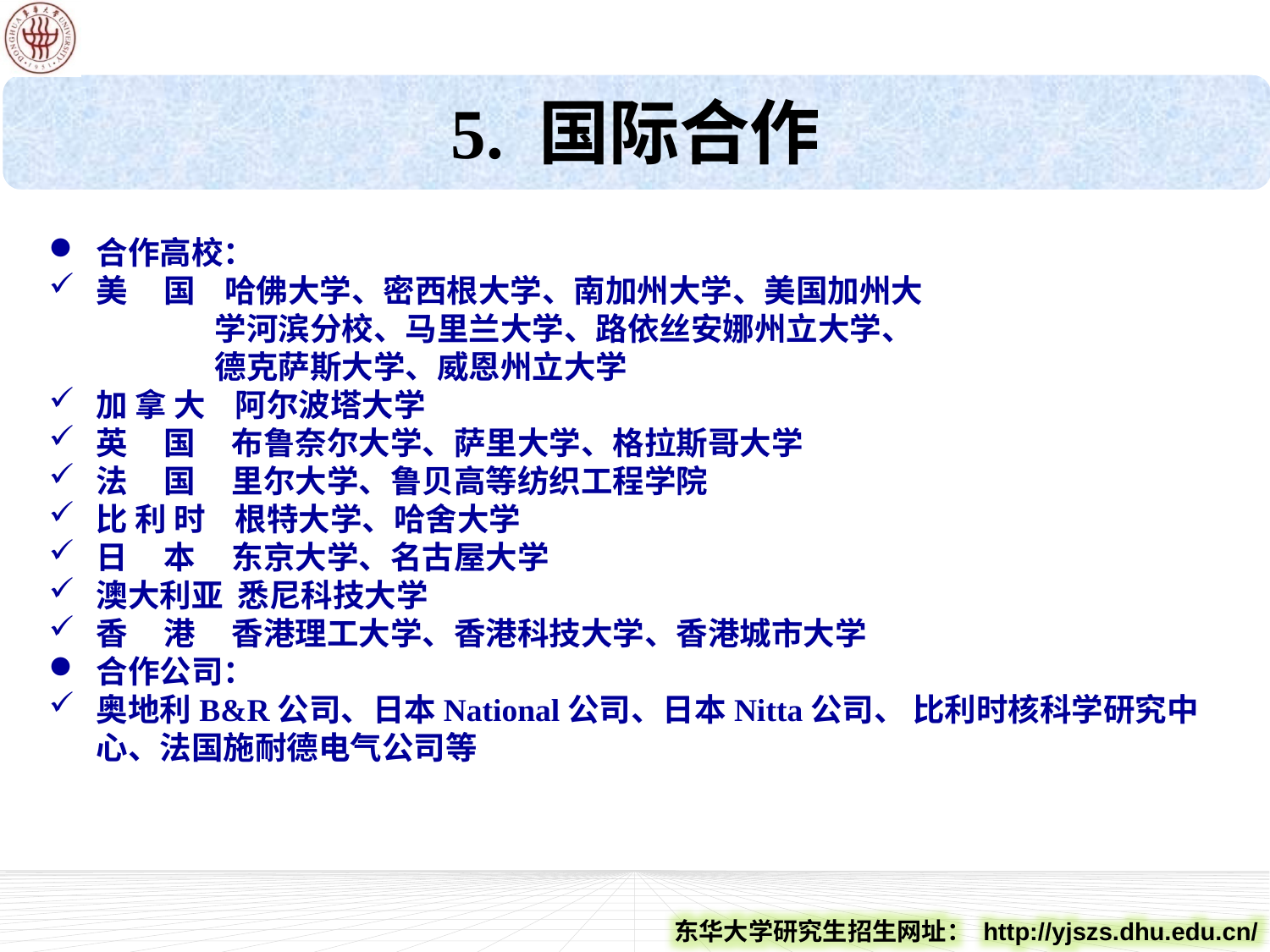

5. 国际合作
合作高校：
美     国    哈佛大学、密西根大学、南加州大学、美国加州大
                      学河滨分校、马里兰大学、路依丝安娜州立大学、
                      德克萨斯大学、威恩州立大学
加 拿 大    阿尔波塔大学
英     国     布鲁奈尔大学、萨里大学、格拉斯哥大学
法     国     里尔大学、鲁贝高等纺织工程学院
比 利 时    根特大学、哈舍大学
日     本     东京大学、名古屋大学
澳大利亚  悉尼科技大学
香     港     香港理工大学、香港科技大学、香港城市大学
合作公司：
奥地利B&R公司、日本National公司、日本Nitta公司、 比利时核科学研究中心、法国施耐德电气公司等
东华大学研究生招生网址： http://yjszs.dhu.edu.cn/